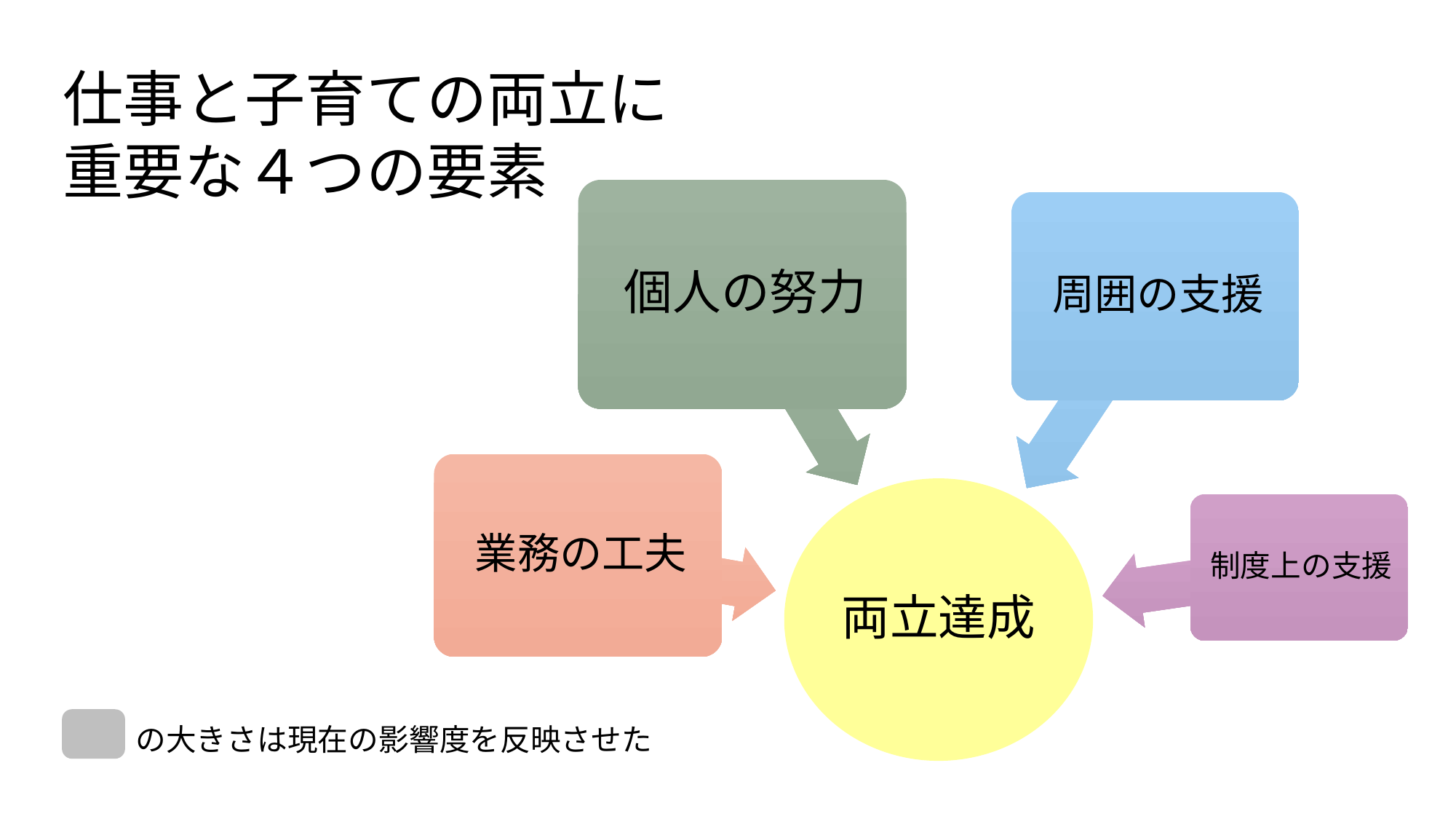

仕事と子育ての両立に
重要な４つの要素
両立達成
業務の工夫
個人の努力
周囲の支援
制度上の支援

の大きさは現在の影響度を反映させた